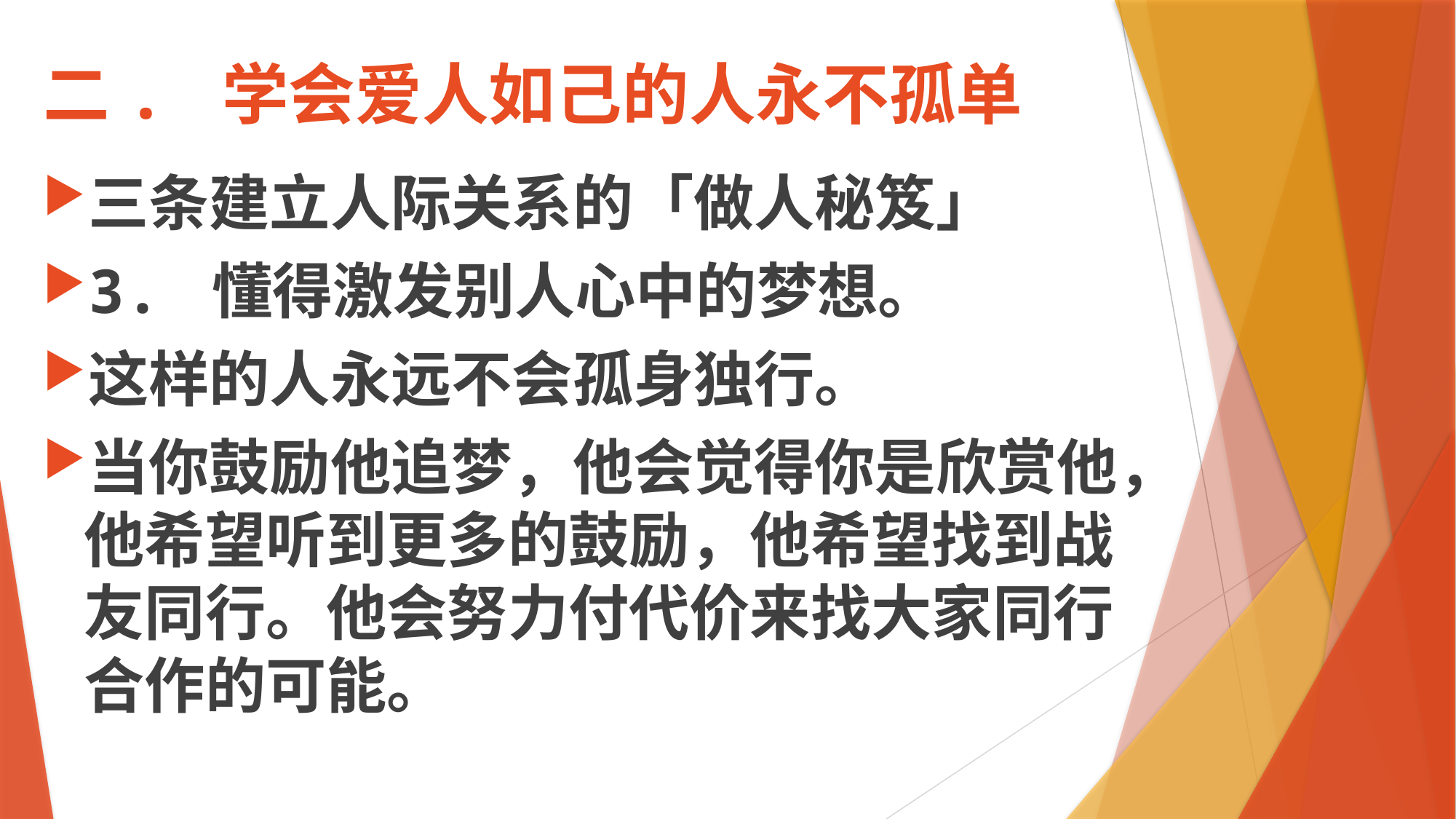

# 二. 学会爱人如己的人永不孤单
三条建立人际关系的「做人秘笈」
3. 懂得激发别人心中的梦想。
这样的人永远不会孤身独行。
当你鼓励他追梦，他会觉得你是欣赏他，他希望听到更多的鼓励，他希望找到战友同行。他会努力付代价来找大家同行合作的可能。